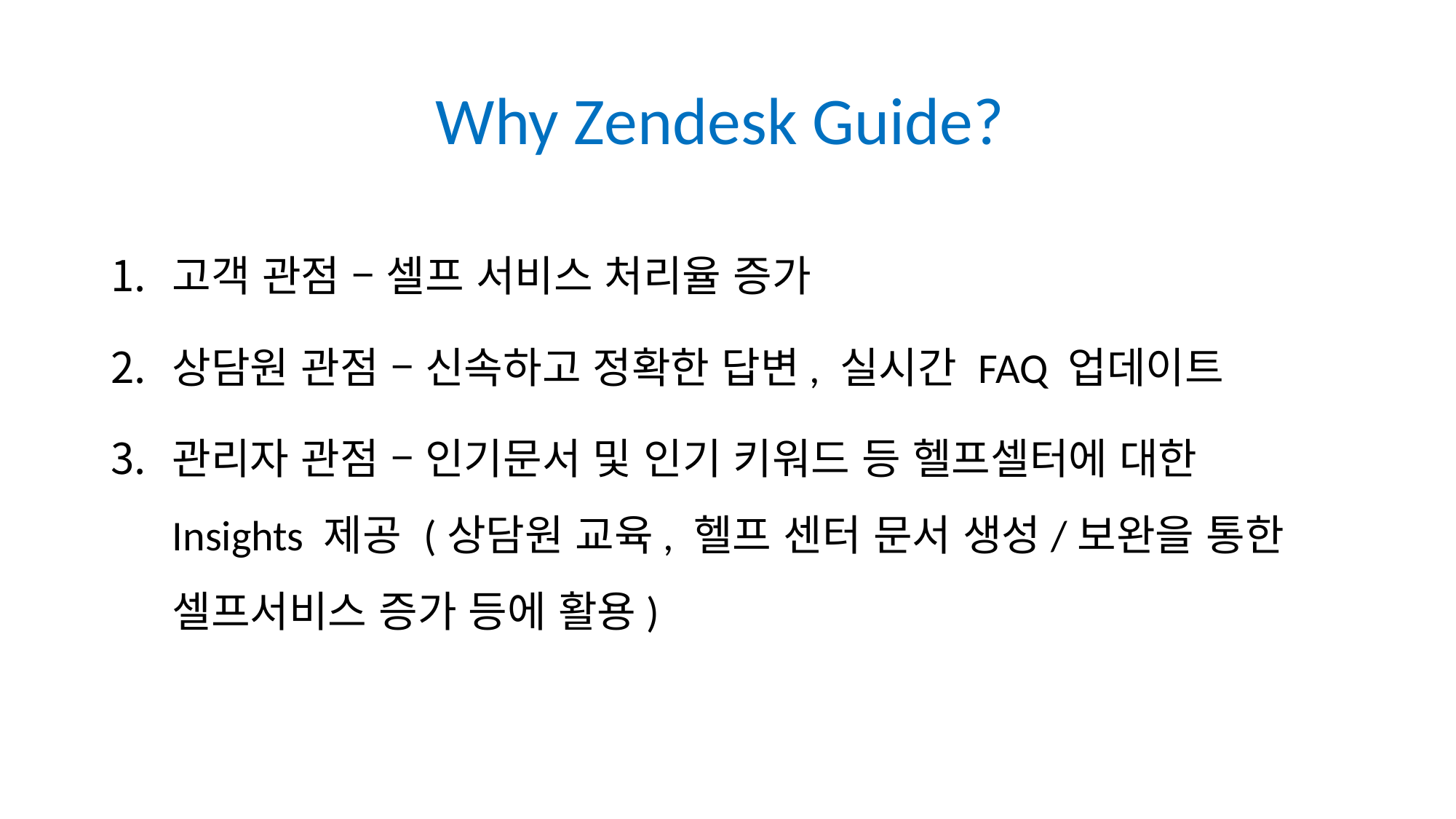

# Why Zendesk Guide?
고객 관점 – 셀프 서비스 처리율 증가
상담원 관점 – 신속하고 정확한 답변, 실시간 FAQ 업데이트
관리자 관점 – 인기문서 및 인기 키워드 등 헬프셀터에 대한 Insights 제공 (상담원 교육, 헬프 센터 문서 생성/보완을 통한 셀프서비스 증가 등에 활용)